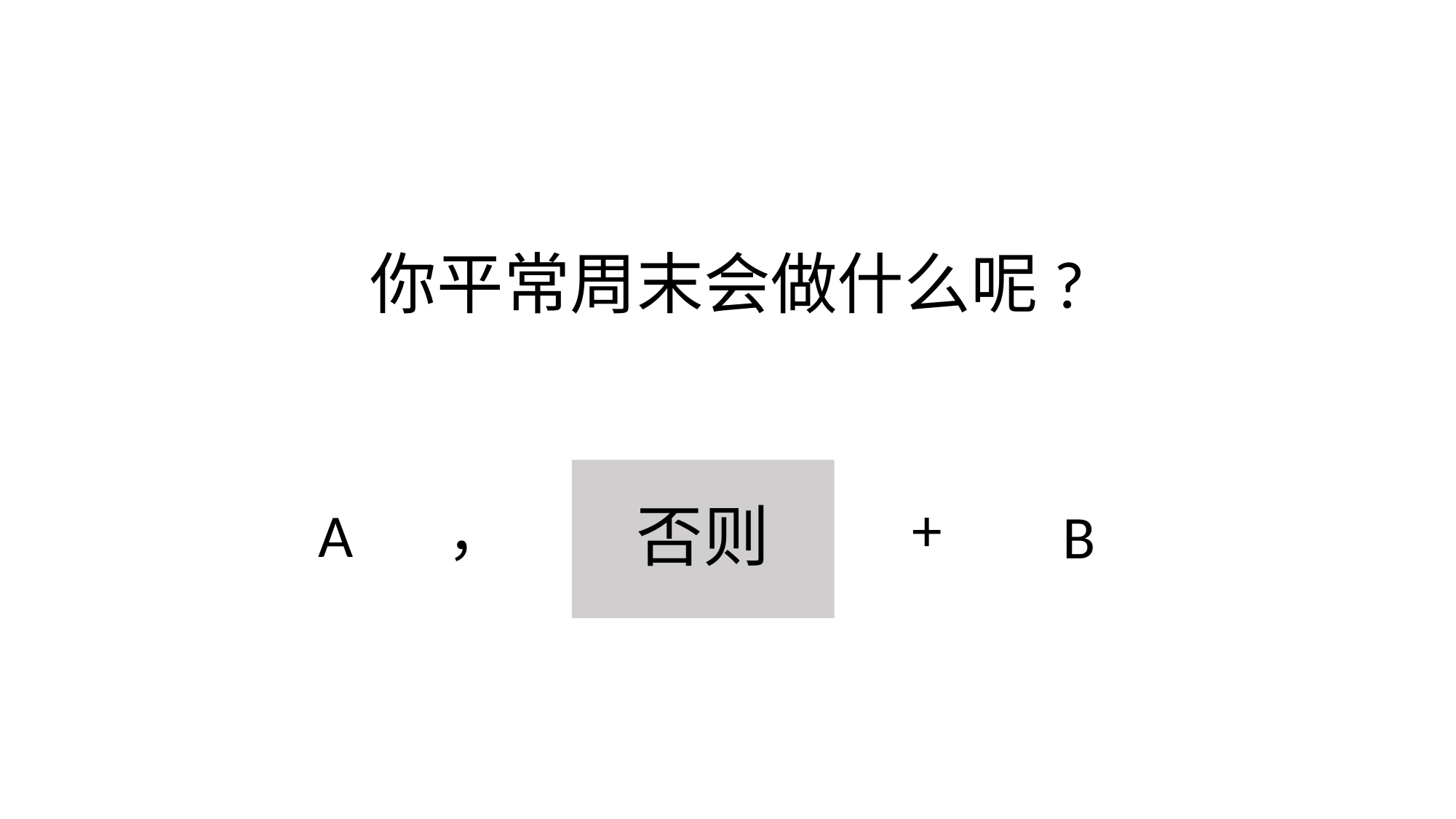

# 你平常周末会做什么呢?
+
，
A
否则
B